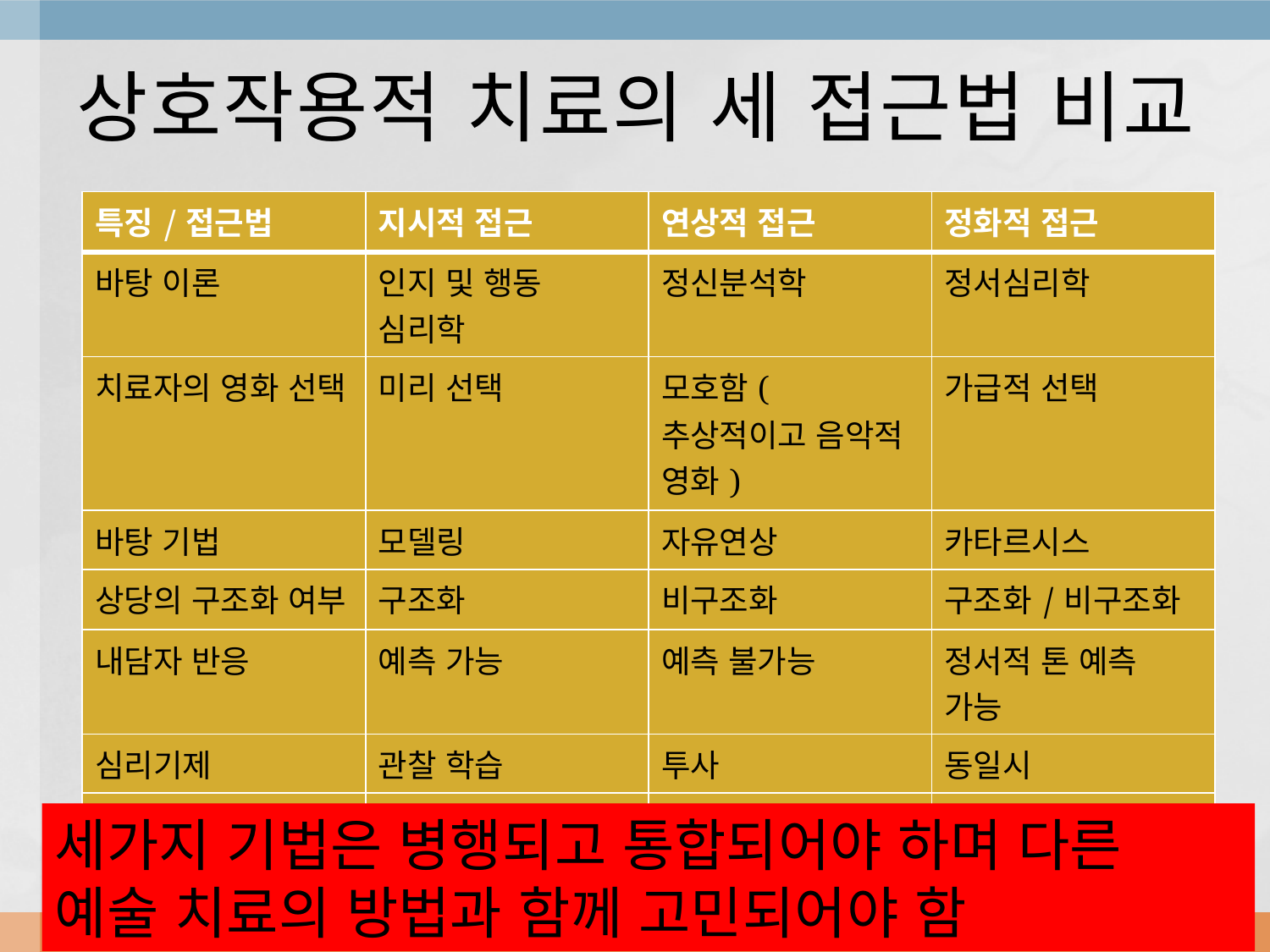

# 상호작용적 치료의 세 접근법 비교
| 특징/접근법 | 지시적 접근 | 연상적 접근 | 정화적 접근 |
| --- | --- | --- | --- |
| 바탕 이론 | 인지 및 행동 심리학 | 정신분석학 | 정서심리학 |
| 치료자의 영화 선택 | 미리 선택 | 모호함(추상적이고 음악적 영화) | 가급적 선택 |
| 바탕 기법 | 모델링 | 자유연상 | 카타르시스 |
| 상당의 구조화 여부 | 구조화 | 비구조화 | 구조화/비구조화 |
| 내담자 반응 | 예측 가능 | 예측 불가능 | 정서적 톤 예측 가능 |
| 심리기제 | 관찰 학습 | 투사 | 동일시 |
| 제시되는 영화 분량 | 단편(장편) | 단편(장편) | 단편(장편) |
세가지 기법은 병행되고 통합되어야 하며 다른
예술 치료의 방법과 함께 고민되어야 함